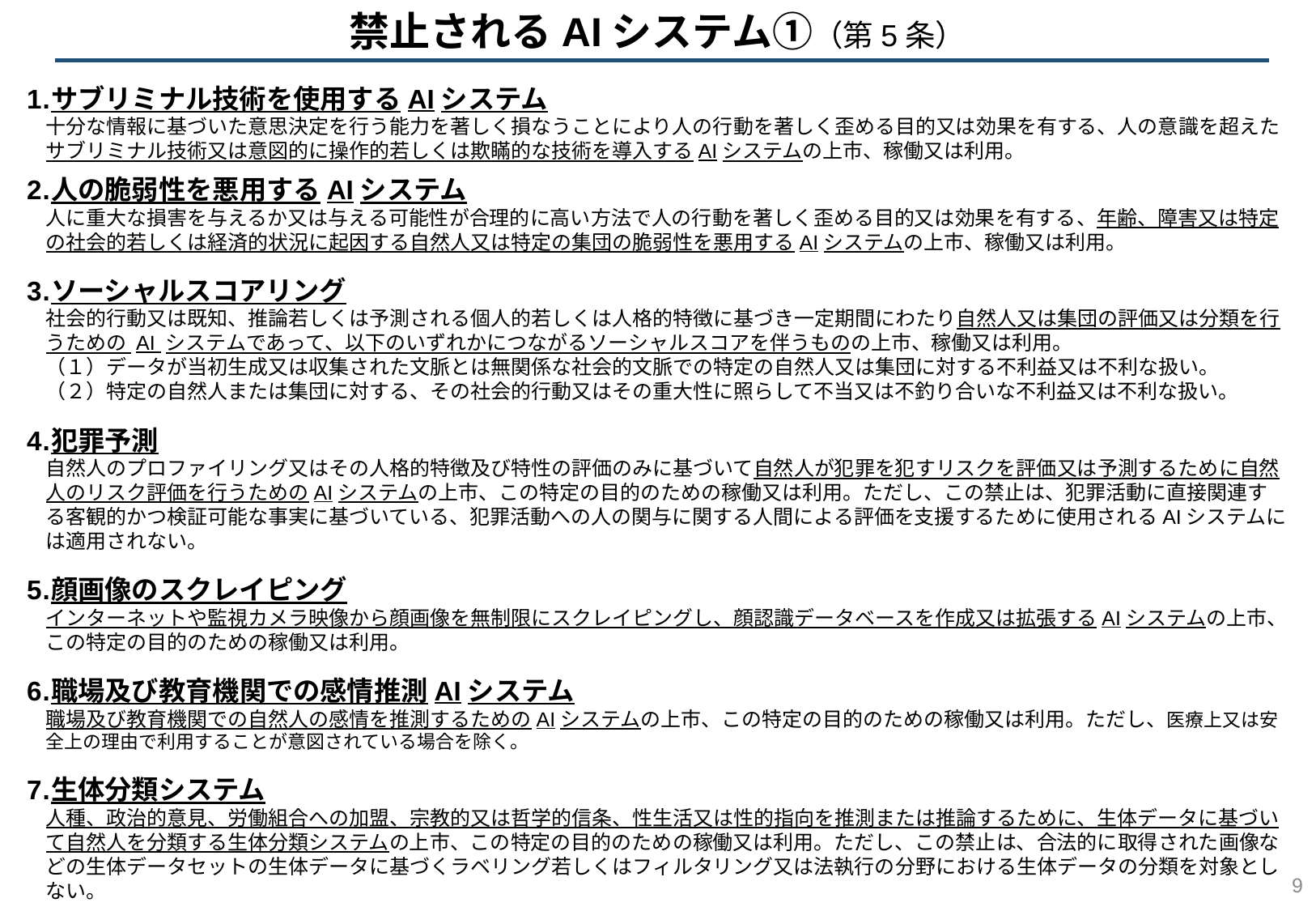

禁止されるAIシステム①（第5条）
サブリミナル技術を使用するAIシステム
十分な情報に基づいた意思決定を行う能力を著しく損なうことにより人の行動を著しく歪める目的又は効果を有する、人の意識を超えたサブリミナル技術又は意図的に操作的若しくは欺瞞的な技術を導入するAIシステムの上市、稼働又は利用。
人の脆弱性を悪用するAIシステム
人に重大な損害を与えるか又は与える可能性が合理的に高い方法で人の行動を著しく歪める目的又は効果を有する、年齢、障害又は特定の社会的若しくは経済的状況に起因する自然人又は特定の集団の脆弱性を悪用するAIシステムの上市、稼働又は利用。
ソーシャルスコアリング
社会的行動又は既知、推論若しくは予測される個人的若しくは人格的特徴に基づき一定期間にわたり自然人又は集団の評価又は分類を行うための AI システムであって、以下のいずれかにつながるソーシャルスコアを伴うものの上市、稼働又は利用。
（１）データが当初生成又は収集された文脈とは無関係な社会的文脈での特定の自然人又は集団に対する不利益又は不利な扱い。
（２）特定の自然人または集団に対する、その社会的行動又はその重大性に照らして不当又は不釣り合いな不利益又は不利な扱い。
犯罪予測
自然人のプロファイリング又はその人格的特徴及び特性の評価のみに基づいて自然人が犯罪を犯すリスクを評価又は予測するために自然人のリスク評価を行うためのAIシステムの上市、この特定の目的のための稼働又は利用。ただし、この禁止は、犯罪活動に直接関連する客観的かつ検証可能な事実に基づいている、犯罪活動への人の関与に関する人間による評価を支援するために使用されるAIシステムには適用されない。
顔画像のスクレイピング
インターネットや監視カメラ映像から顔画像を無制限にスクレイピングし、顔認識データベースを作成又は拡張するAIシステムの上市、この特定の目的のための稼働又は利用。
職場及び教育機関での感情推測AIシステム
職場及び教育機関での自然人の感情を推測するためのAIシステムの上市、この特定の目的のための稼働又は利用。ただし、医療上又は安全上の理由で利用することが意図されている場合を除く。
生体分類システム
人種、政治的意見、労働組合への加盟、宗教的又は哲学的信条、性生活又は性的指向を推測または推論するために、生体データに基づいて自然人を分類する生体分類システムの上市、この特定の目的のための稼働又は利用。ただし、この禁止は、合法的に取得された画像などの生体データセットの生体データに基づくラベリング若しくはフィルタリング又は法執行の分野における生体データの分類を対象としない。
9